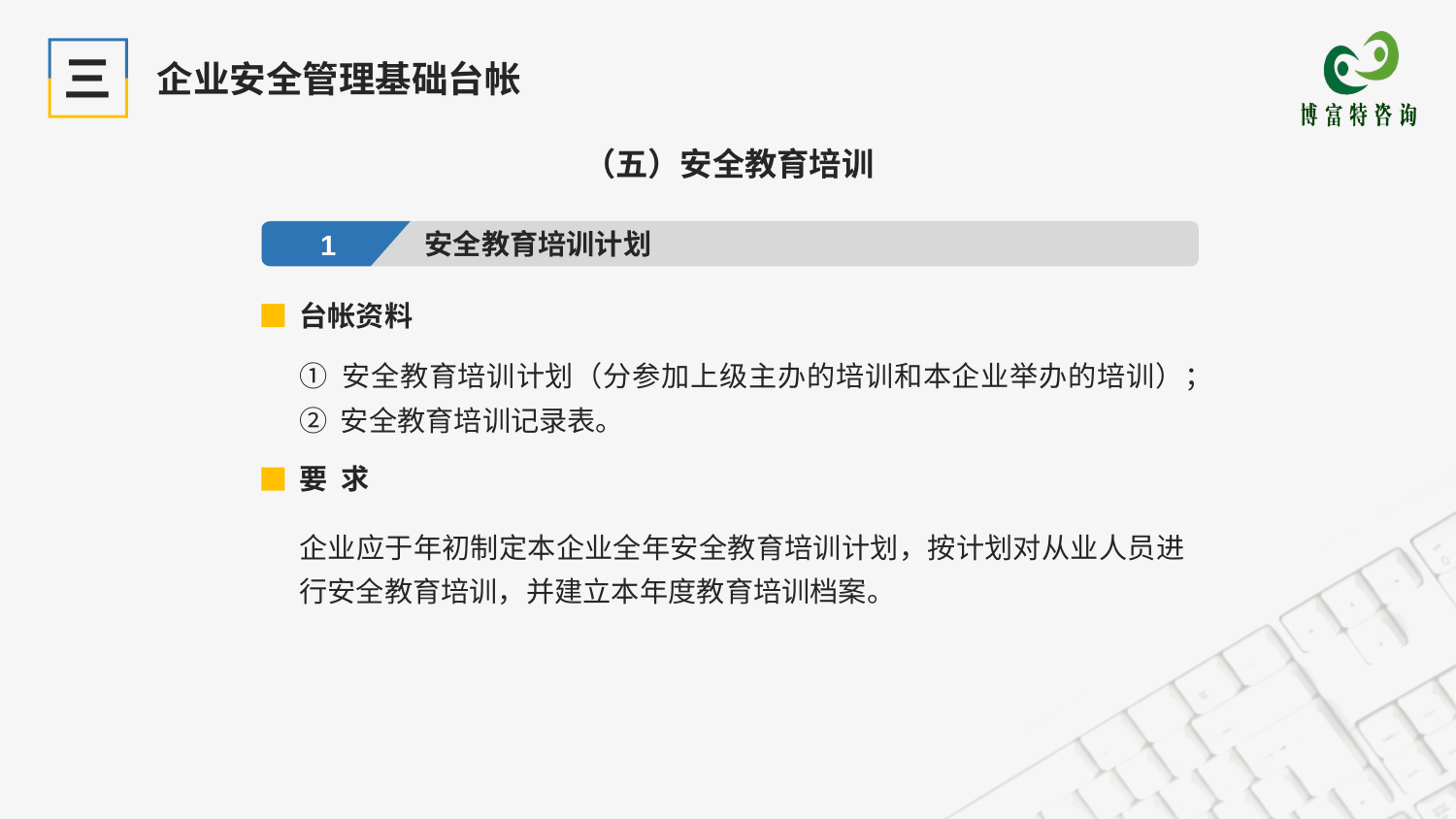

三
企业安全管理基础台帐
（五）安全教育培训
安全教育培训计划
1

台帐资料
① 安全教育培训计划（分参加上级主办的培训和本企业举办的培训）；
② 安全教育培训记录表。
要  求

企业应于年初制定本企业全年安全教育培训计划，按计划对从业人员进行安全教育培训，并建立本年度教育培训档案。